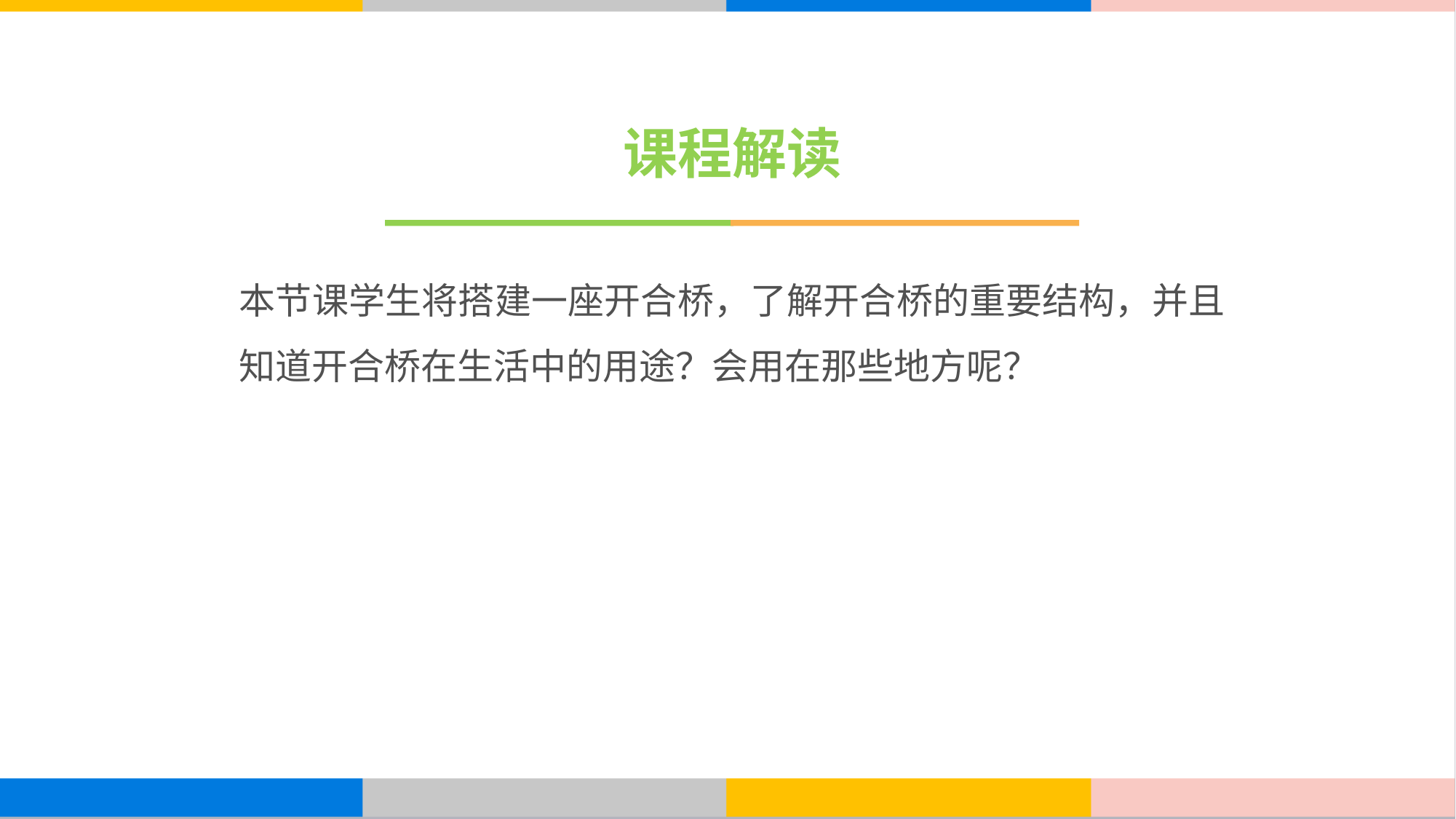

# 课程解读
本节课学生将搭建一座开合桥，了解开合桥的重要结构，并且知道开合桥在生活中的用途？会用在那些地方呢？